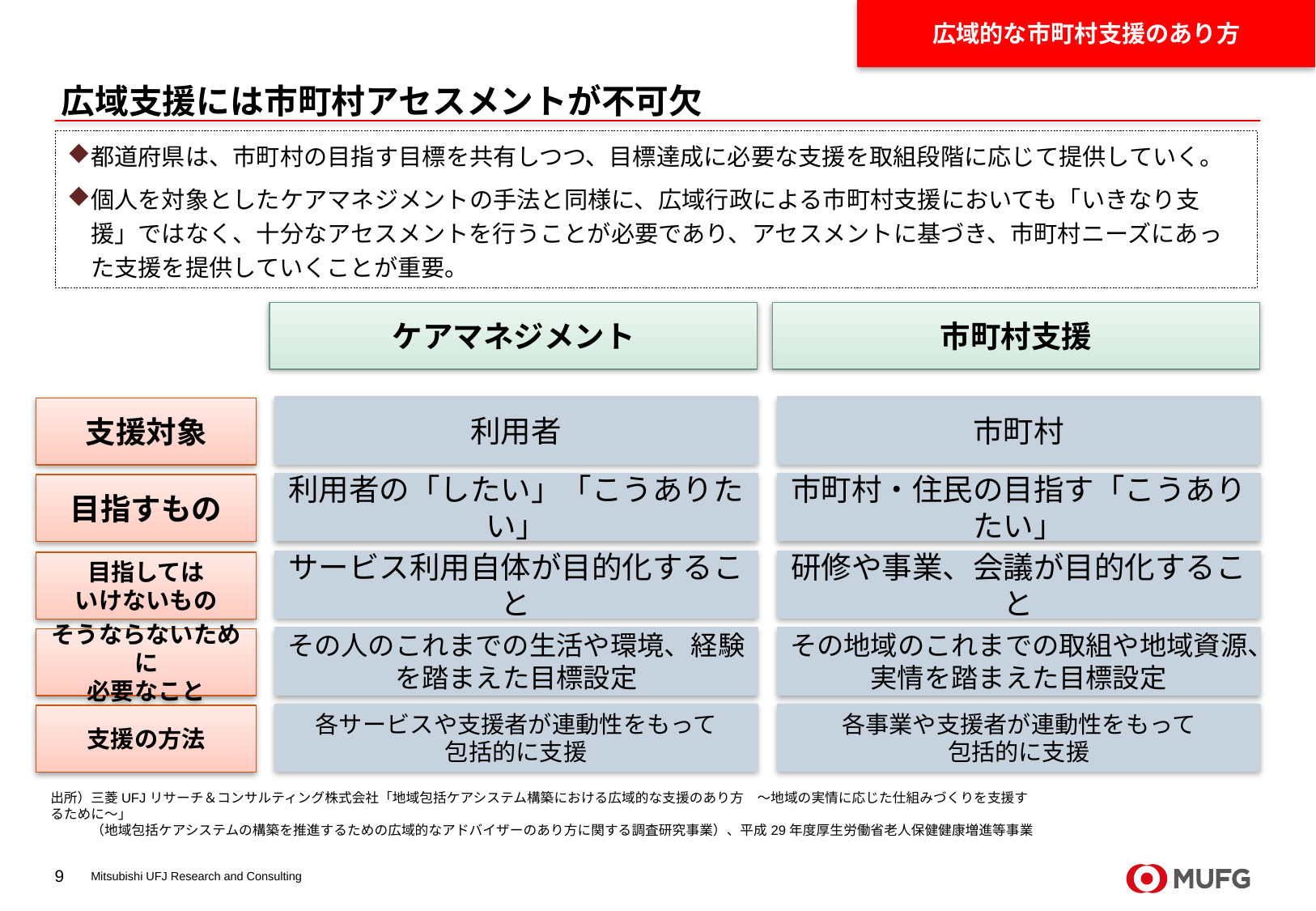

広域的な市町村支援のあり方
広域支援には市町村アセスメントが不可欠
都道府県は、市町村の目指す目標を共有しつつ、目標達成に必要な支援を取組段階に応じて提供していく。
個人を対象としたケアマネジメントの手法と同様に、広域行政による市町村支援においても「いきなり支援」ではなく、十分なアセスメントを行うことが必要であり、アセスメントに基づき、市町村ニーズにあった支援を提供していくことが重要。
ケアマネジメント
市町村支援
利用者
市町村
支援対象
利用者の「したい」「こうありたい」
市町村・住民の目指す「こうありたい」
目指すもの
サービス利用自体が目的化すること
研修や事業、会議が目的化すること
目指しては
いけないもの
その人のこれまでの生活や環境、経験を踏まえた目標設定
その地域のこれまでの取組や地域資源、実情を踏まえた目標設定
そうならないために
必要なこと
各サービスや支援者が連動性をもって
包括的に支援
各事業や支援者が連動性をもって
包括的に支援
支援の方法
出所）三菱UFJリサーチ＆コンサルティング株式会社「地域包括ケアシステム構築における広域的な支援のあり方　～地域の実情に応じた仕組みづくりを支援するために～」
　　　（地域包括ケアシステムの構築を推進するための広域的なアドバイザーのあり方に関する調査研究事業）、平成29年度厚生労働省老人保健健康増進等事業